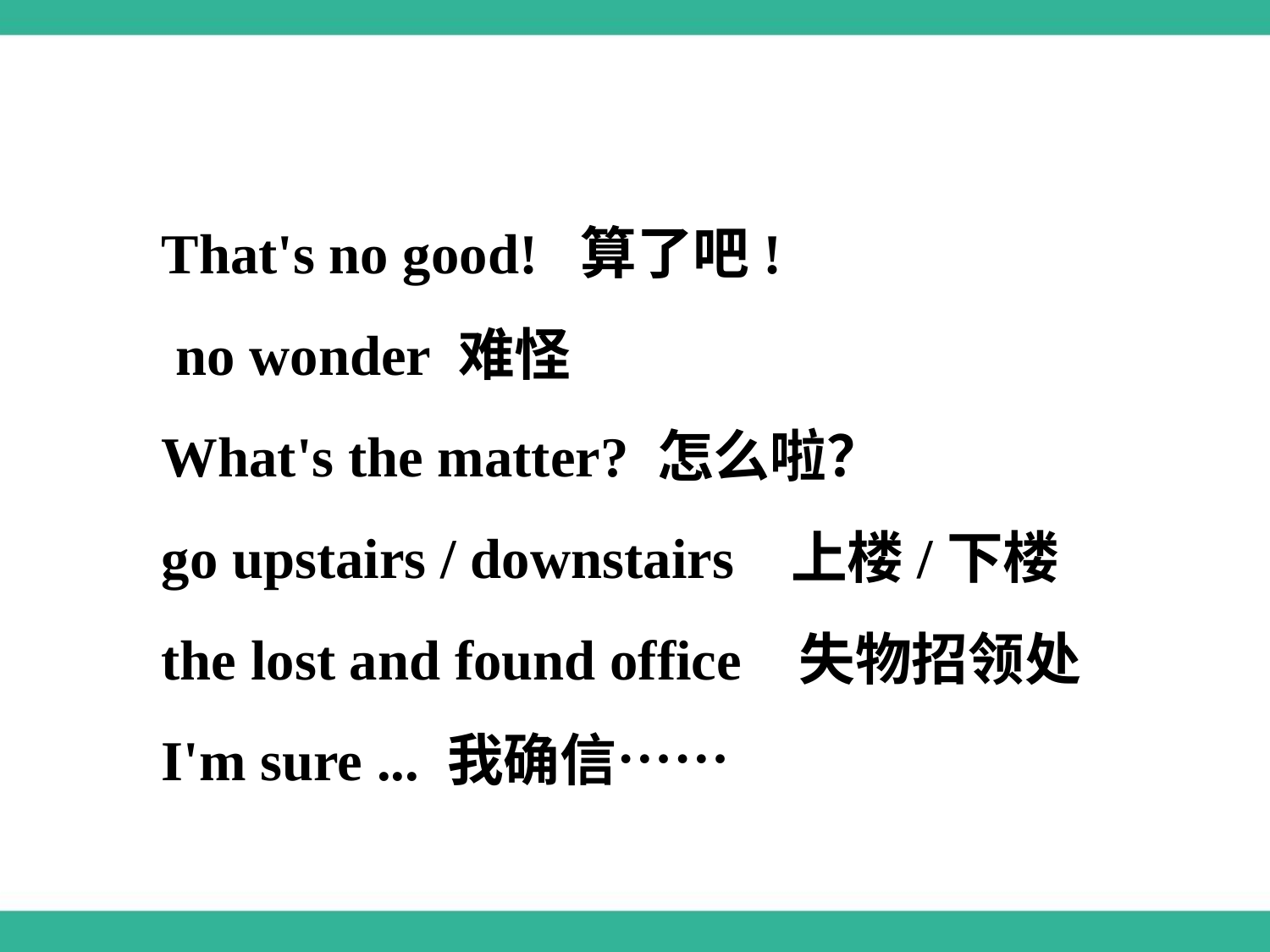

That's no good!  算了吧!
 no wonder 难怪
What's the matter? 怎么啦？
go upstairs / downstairs   上楼/下楼
the lost and found office   失物招领处
I'm sure ... 我确信……